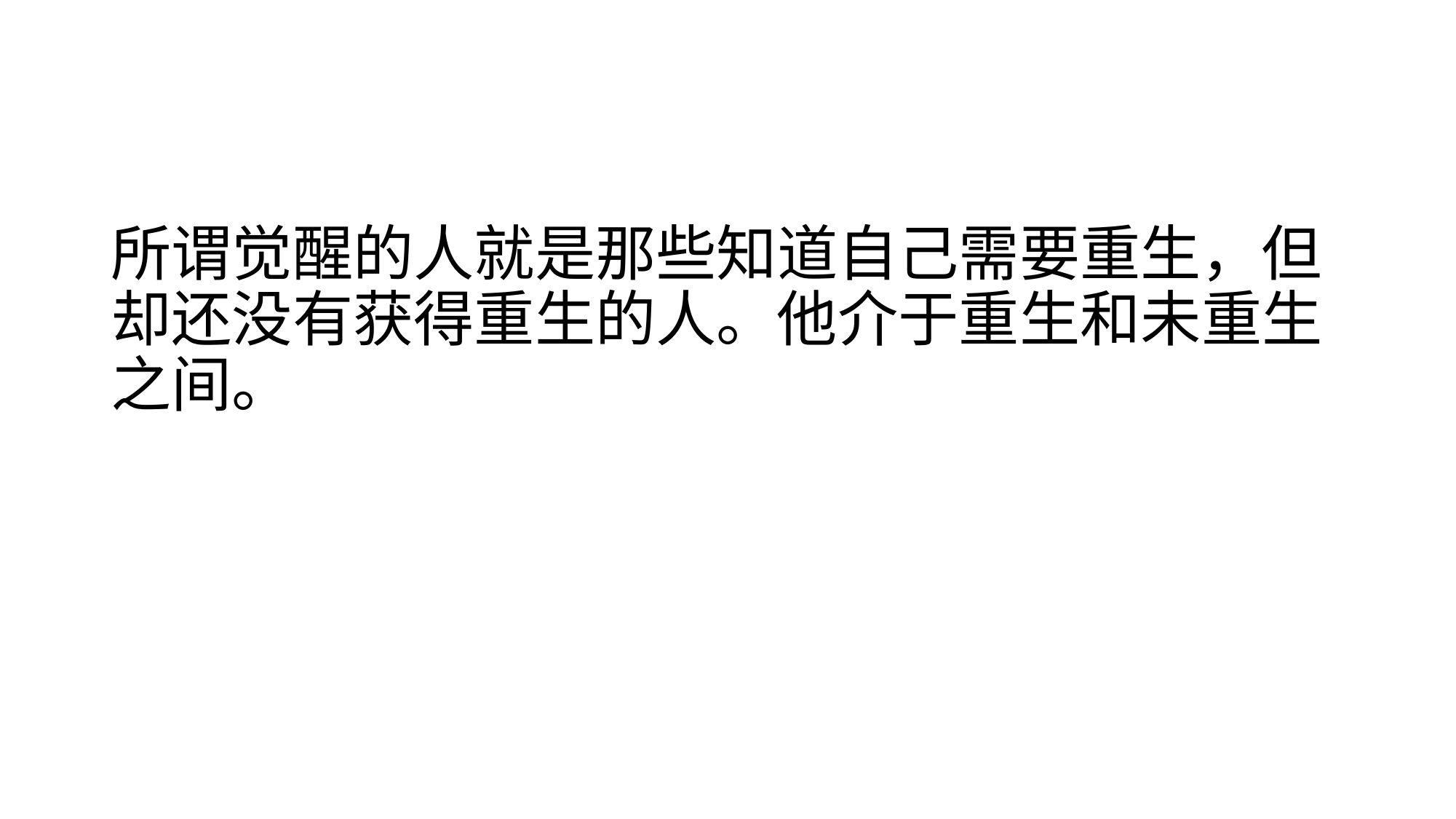

#
所谓觉醒的人就是那些知道自己需要重生，但却还没有获得重生的人。他介于重生和未重生之间。